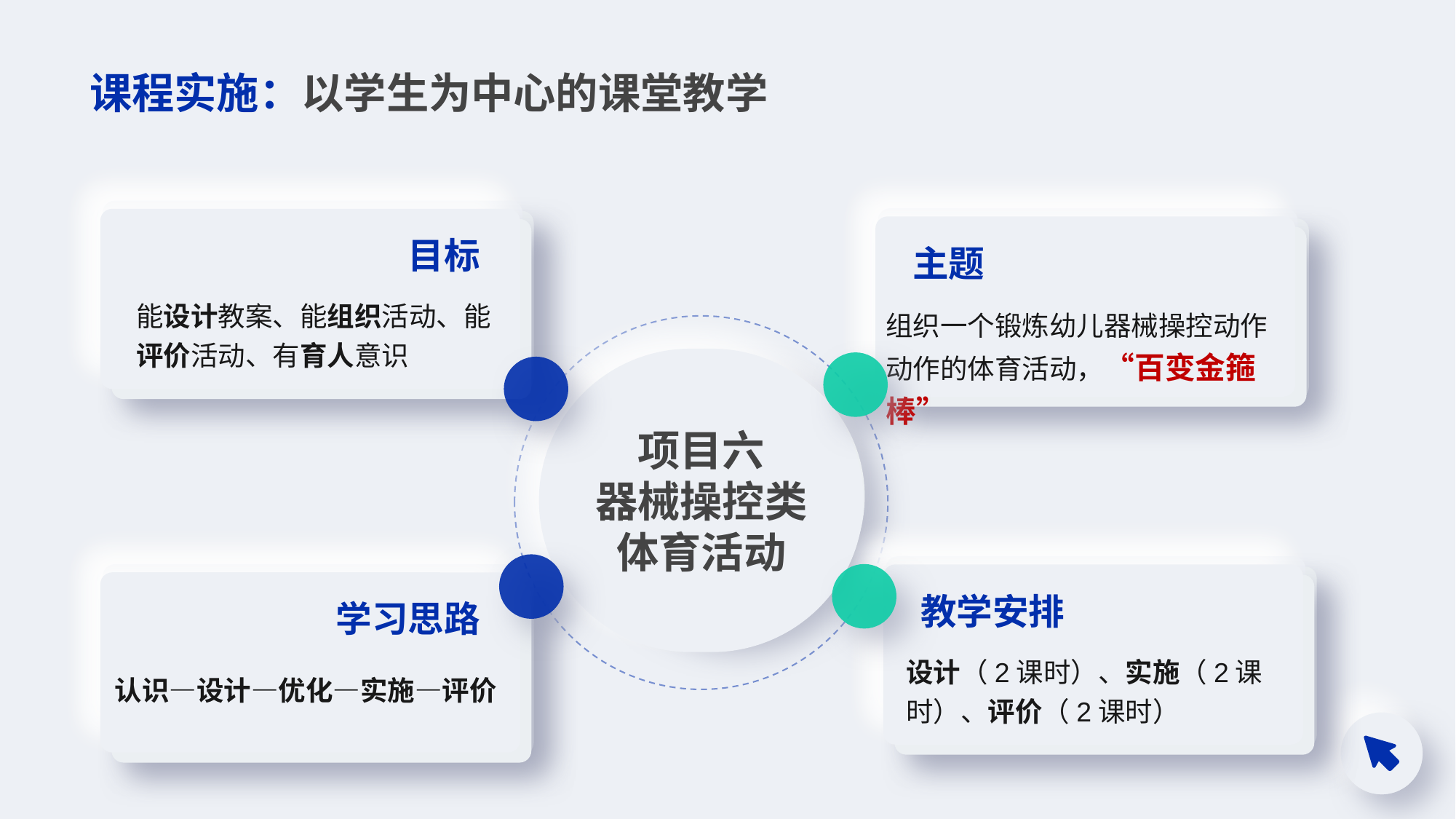

# 课程实施：以学生为中心的课堂教学

 目标
能设计教案、能组织活动、能评价活动、有育人意识

 主题
组织一个锻炼幼儿器械操控动作动作的体育活动，“百变金箍棒”

项目六
器械操控类体育活动

学习思路
认识—设计—优化—实施—评价

 教学安排
设计（2课时）、实施（2课时）、评价（2课时）